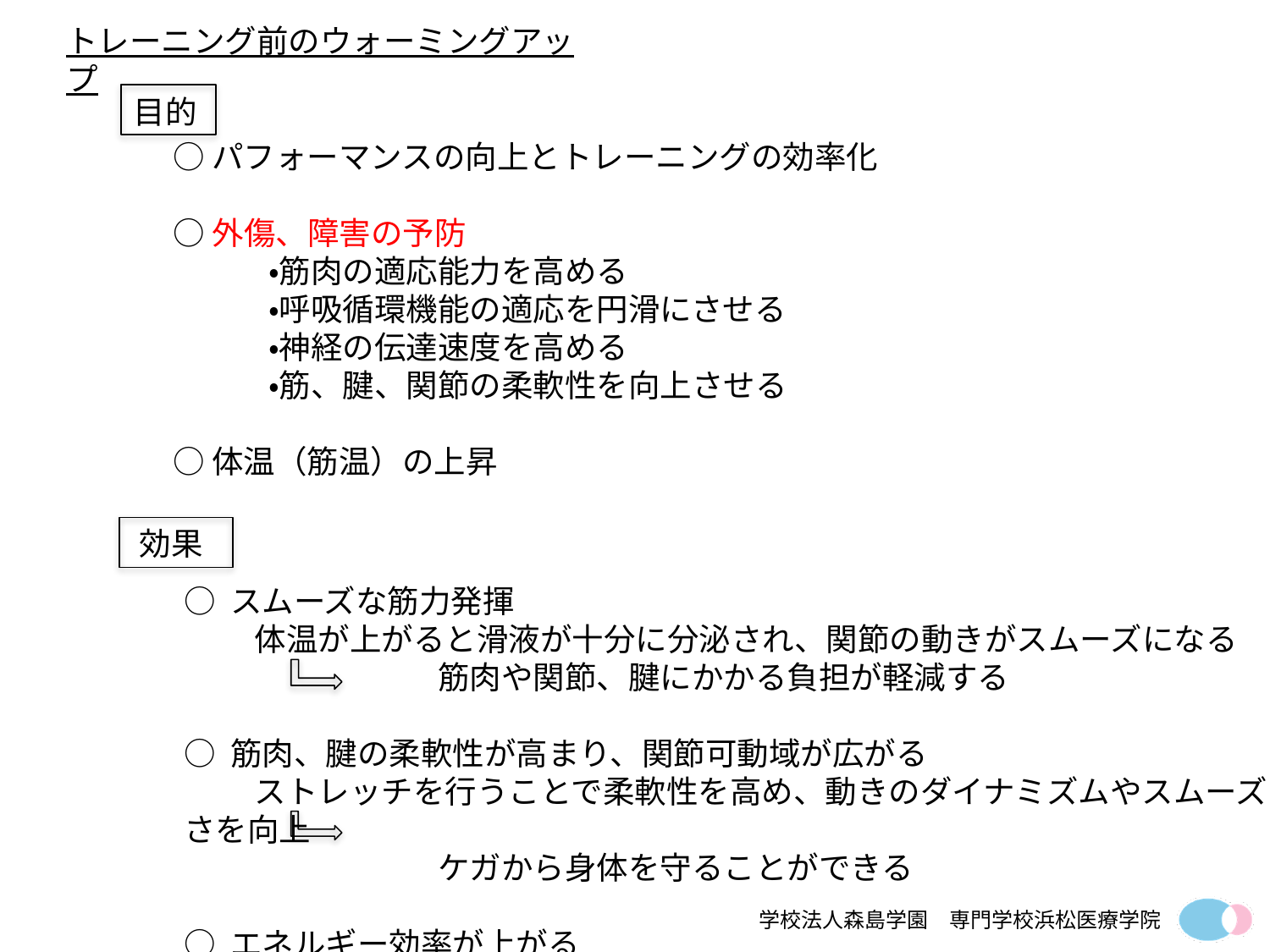

トレーニング前のウォーミングアップ

目的
　　○ パフォーマンスの向上とトレーニングの効率化

　　○ 外傷、障害の予防
　　　　　・筋肉の適応能力を高める
　　　　　・呼吸循環機能の適応を円滑にさせる
　　　　　・神経の伝達速度を高める
　　　　　・筋、腱、関節の柔軟性を向上させる

　　○ 体温（筋温）の上昇

効果
○ スムーズな筋力発揮
　　 体温が上がると滑液が十分に分泌され、関節の動きがスムーズになる
　　　　　　　　筋肉や関節、腱にかかる負担が軽減する

○ 筋肉、腱の柔軟性が高まり、関節可動域が広がる
　　 ストレッチを行うことで柔軟性を高め、動きのダイナミズムやスムーズさを向上
　　　　　　　　ケガから身体を守ることができる

○ エネルギー効率が上がる